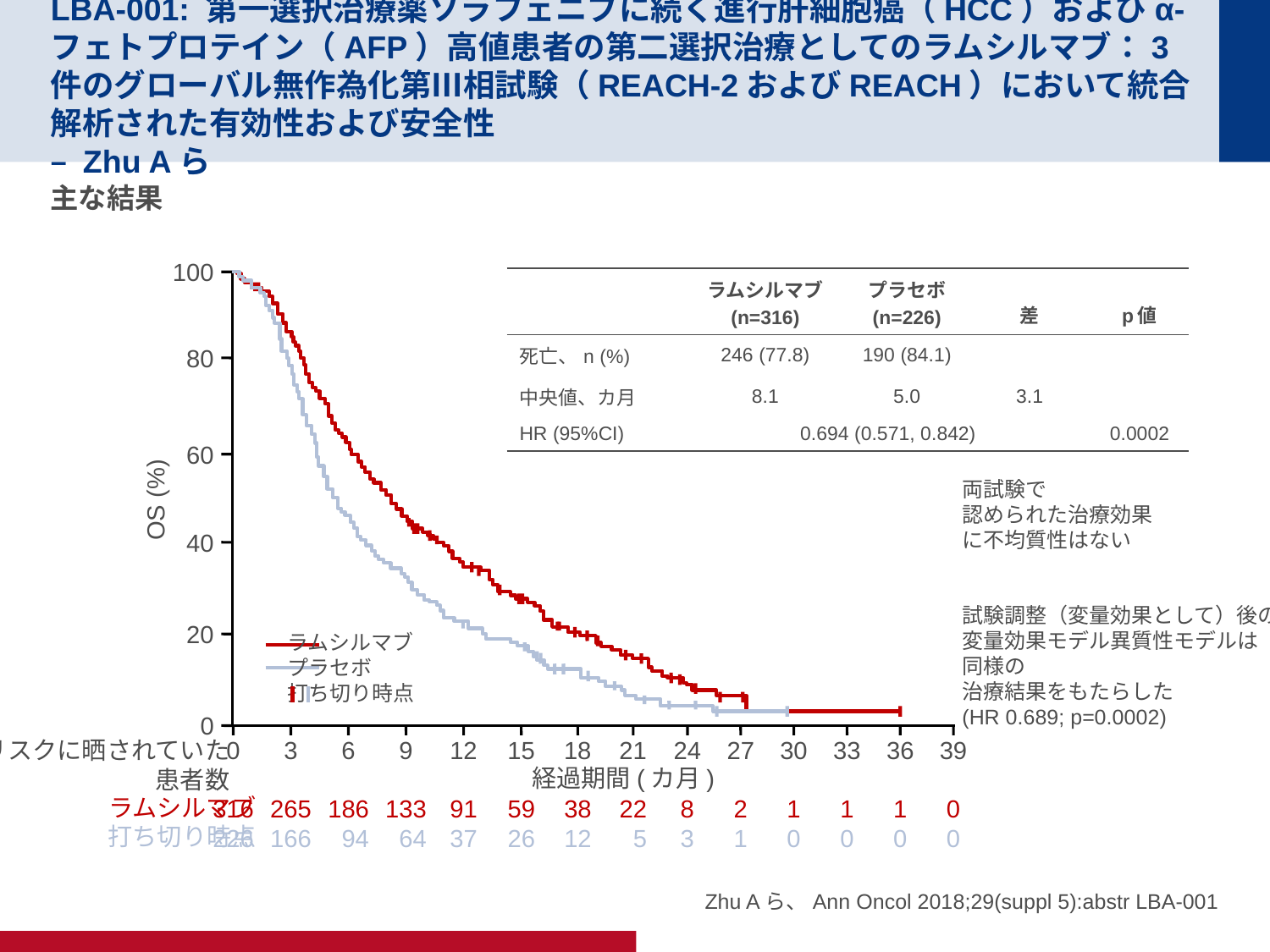

# LBA-001: 第一選択治療薬ソラフェニブに続く進行肝細胞癌（HCC）およびα-フェトプロテイン（AFP）高値患者の第二選択治療としてのラムシルマブ：3件のグローバル無作為化第Ⅲ相試験（REACH-2およびREACH）において統合解析された有効性および安全性 – Zhu Aら
主な結果

100
|  | ラムシルマブ (n=316) | プラセボ (n=226) | 差 | p値 |
| --- | --- | --- | --- | --- |
| 死亡、n (%) | 246 (77.8) | 190 (84.1) |  |  |
| 中央値、カ月 | 8.1 | 5.0 | 3.1 |  |
| HR (95%CI) | 0.694 (0.571, 0.842) |  |  | 0.0002 |

80

60

両試験で
認められた治療効果
に不均質性はない
試験調整（変量効果として）後の
変量効果モデル異質性モデルは
同様の
治療結果をもたらした
(HR 0.689; p=0.0002)
OS (%)
40

20
ラムシルマブ
プラセボ
打ち切り時点

0

0

316
226

3

265
166

6

186
94

9

133
64

12

91
37

15

59
26

18

38
12

21

22
5

24

8
3

27

2
1

30

1
0

33

1
0

36

1
0

39

0
0

リスクに晒されていた
患者数

ラムシルマブ
打ち切り時点
経過期間(カ月)
Zhu Aら、Ann Oncol 2018;29(suppl 5):abstr LBA-001